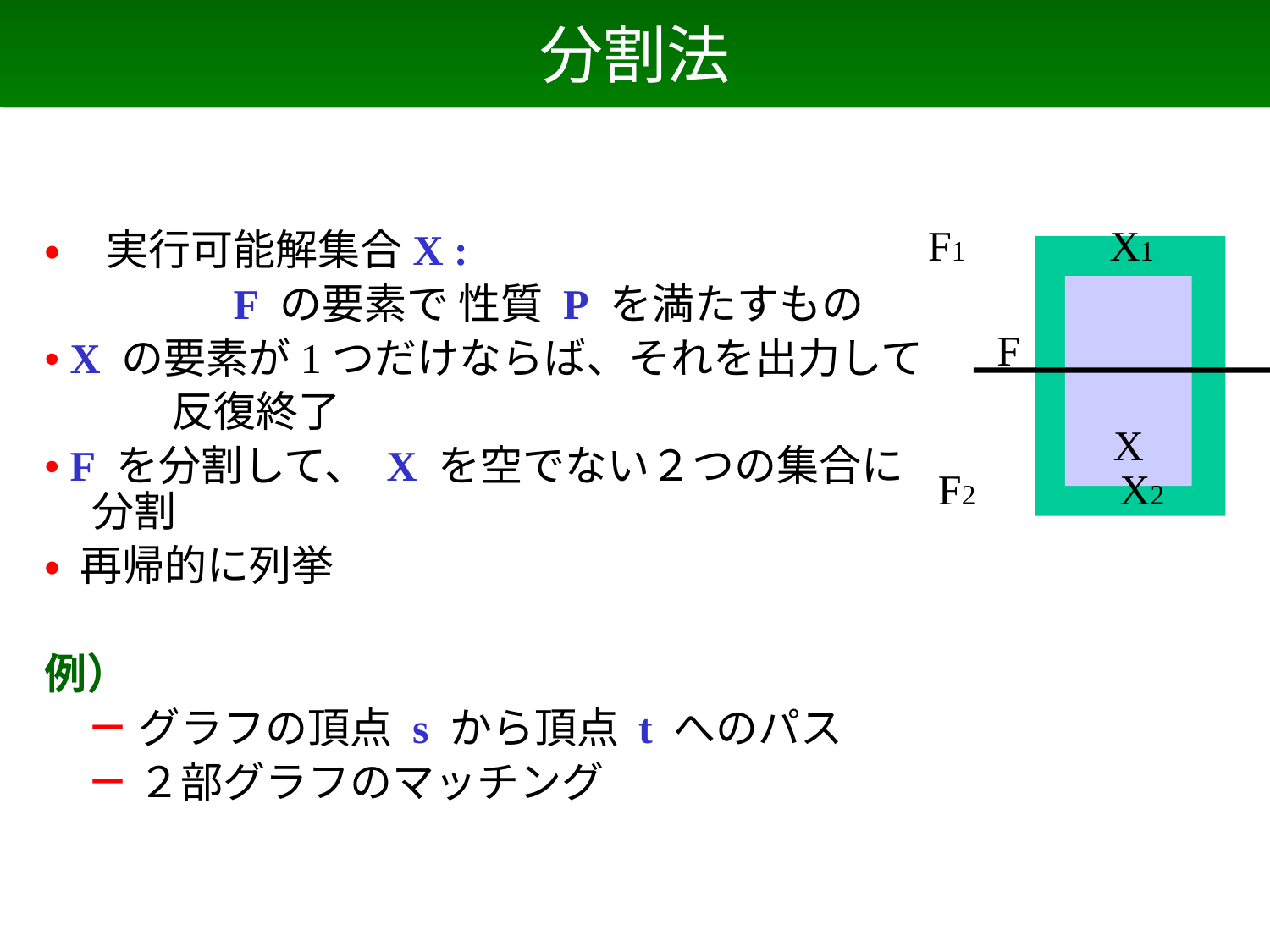

# 分割法
F1　　　X1
• 実行可能解集合X :
　　　　 F の要素で 性質 P を満たすもの
• X の要素が1つだけならば、それを出力して
　　　反復終了
• F を分割して、 X を空でない２つの集合に分割
• 再帰的に列挙

例）
　－ グラフの頂点 s から頂点 t へのパス
　－ ２部グラフのマッチング

F

X
F2　　　X2